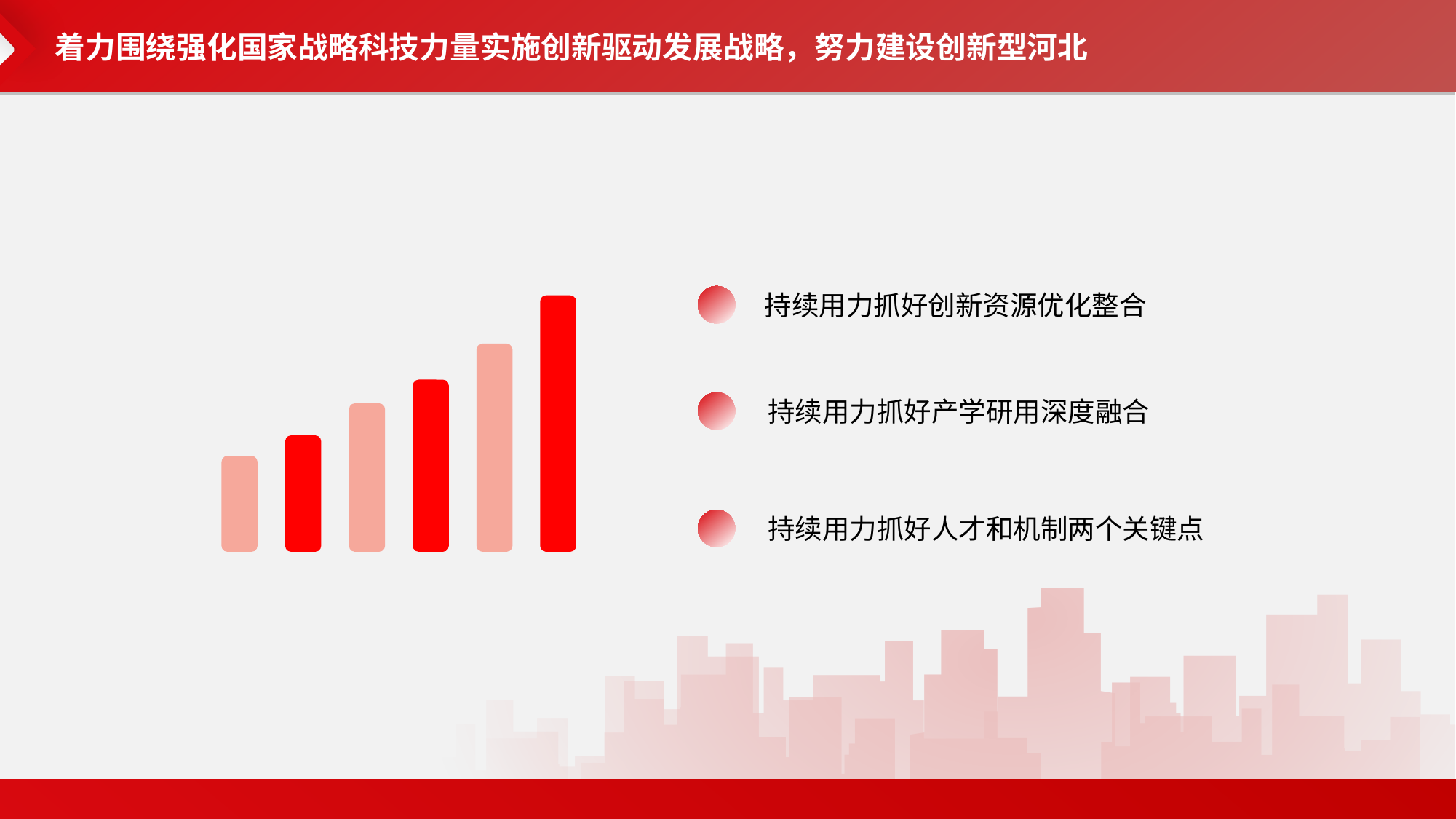

着力围绕强化国家战略科技力量实施创新驱动发展战略，努力建设创新型河北

持续用力抓好创新资源优化整合

持续用力抓好产学研用深度融合

持续用力抓好人才和机制两个关键点